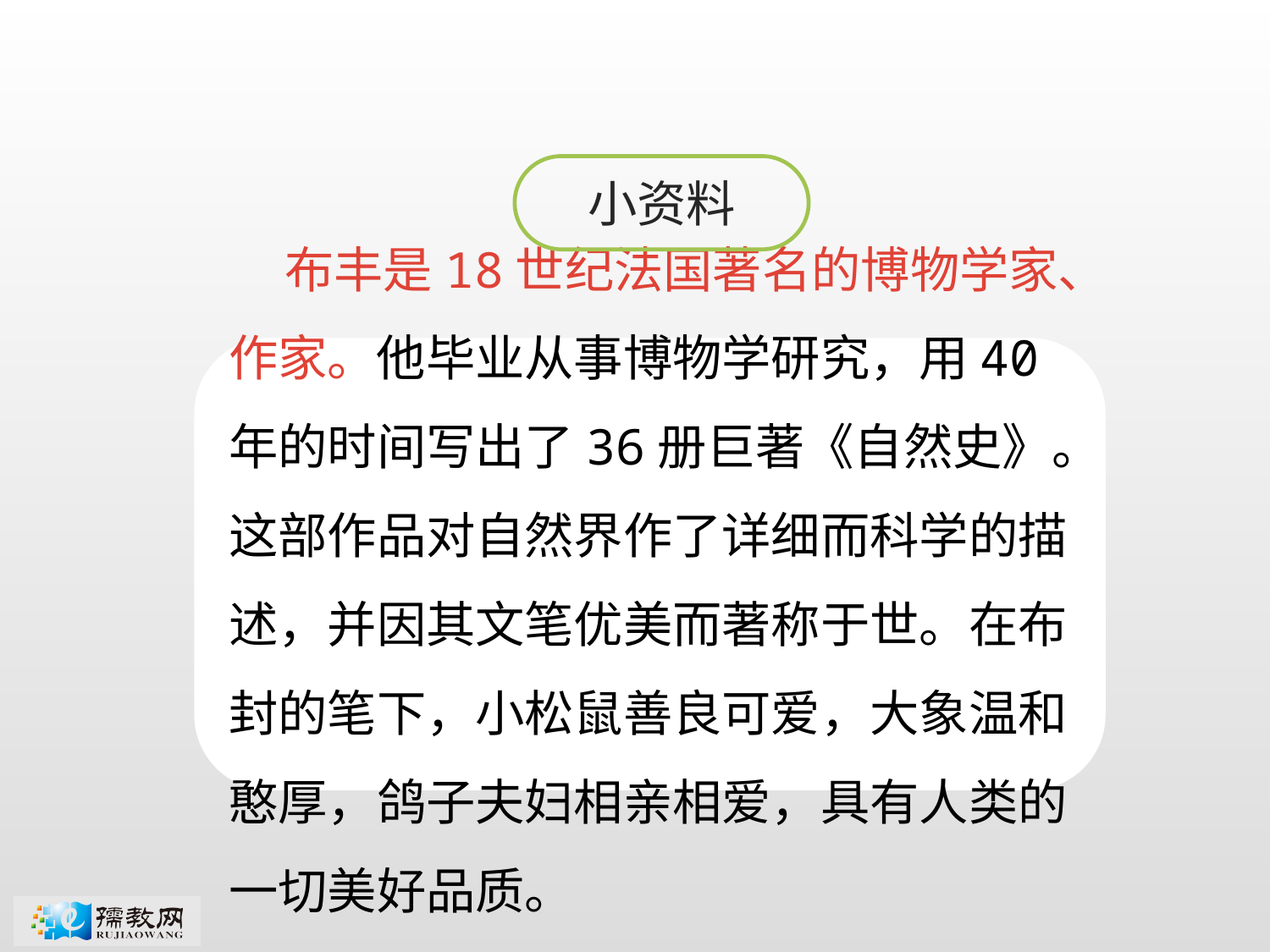

小资料
    布丰是18世纪法国著名的博物学家、作家。他毕业从事博物学研究，用40年的时间写出了36册巨著《自然史》。这部作品对自然界作了详细而科学的描述，并因其文笔优美而著称于世。在布封的笔下，小松鼠善良可爱，大象温和憨厚，鸽子夫妇相亲相爱，具有人类的一切美好品质。